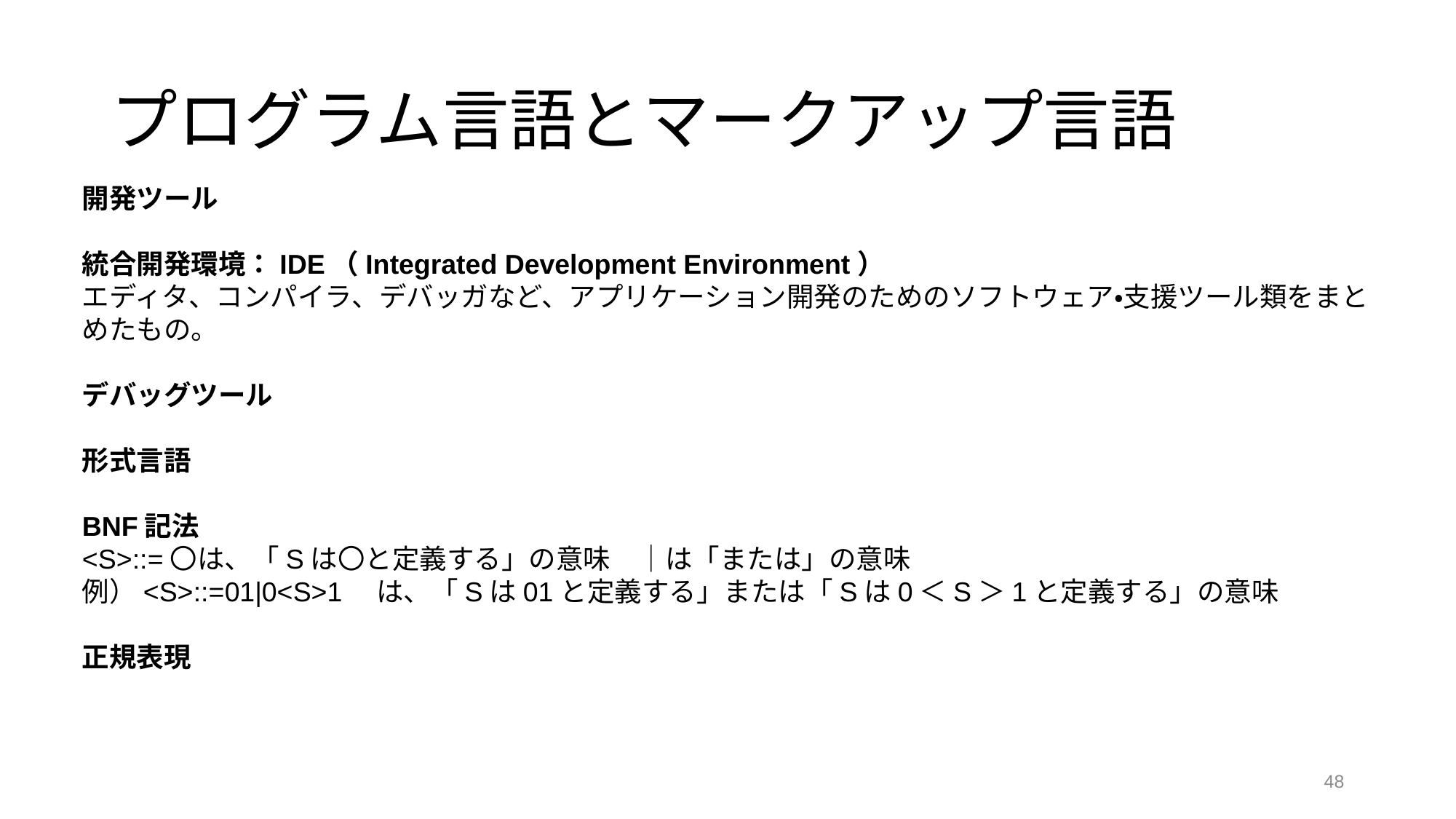

# プログラム言語とマークアップ言語
開発ツール

統合開発環境：IDE（Integrated Development Environment）
エディタ、コンパイラ、デバッガなど、アプリケーション開発のためのソフトウェア・支援ツール類をまとめたもの。

デバッグツール

形式言語

BNF記法
<S>::=〇は、「Sは〇と定義する」の意味　｜は「または」の意味
例）<S>::=01|0<S>1　は、「Sは01と定義する」または「Sは0＜S＞1と定義する」の意味

正規表現

48